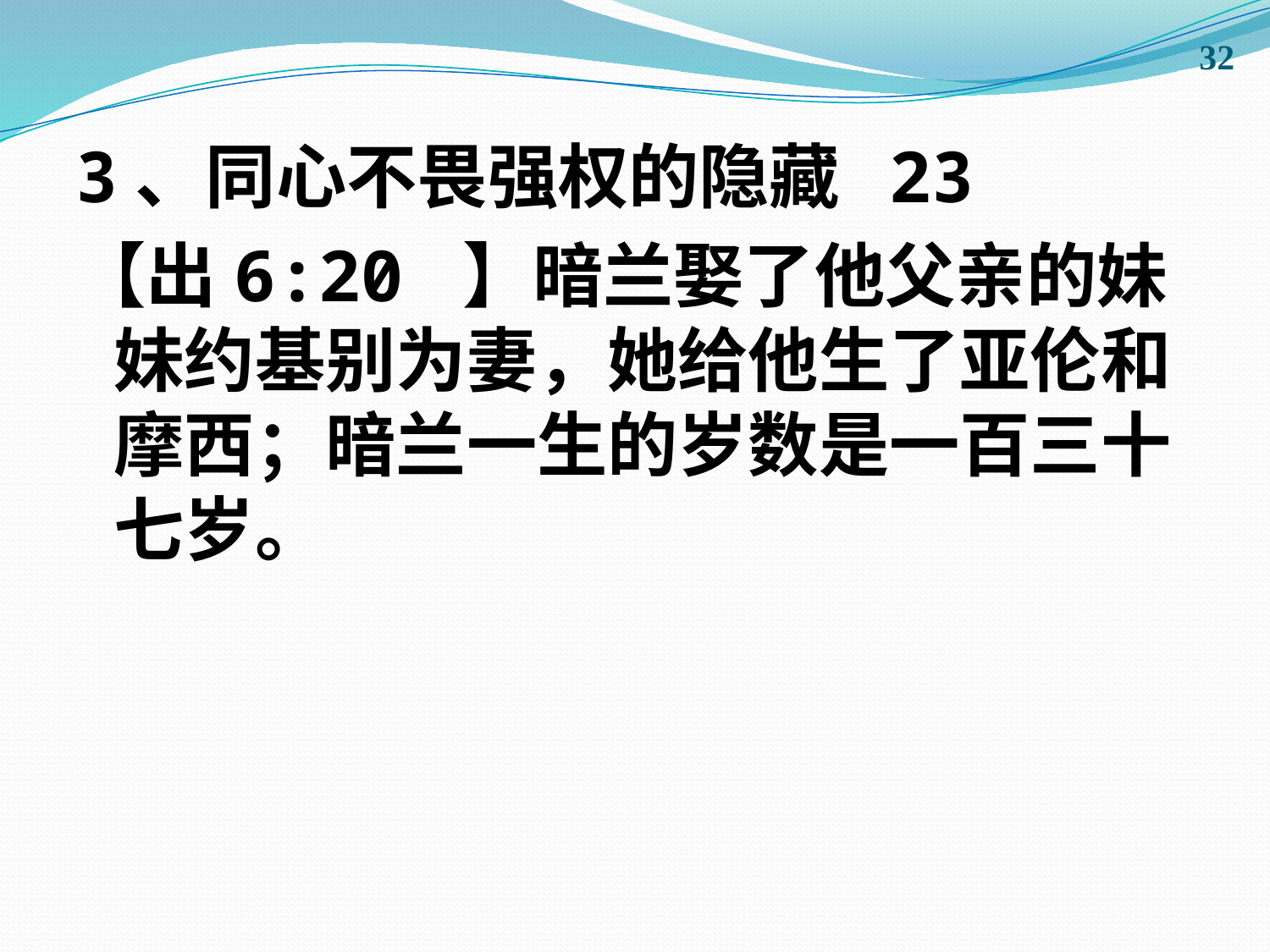

32
3、同心不畏强权的隐藏  23
【出6:20 】暗兰娶了他父亲的妹妹约基别为妻，她给他生了亚伦和摩西；暗兰一生的岁数是一百三十七岁。